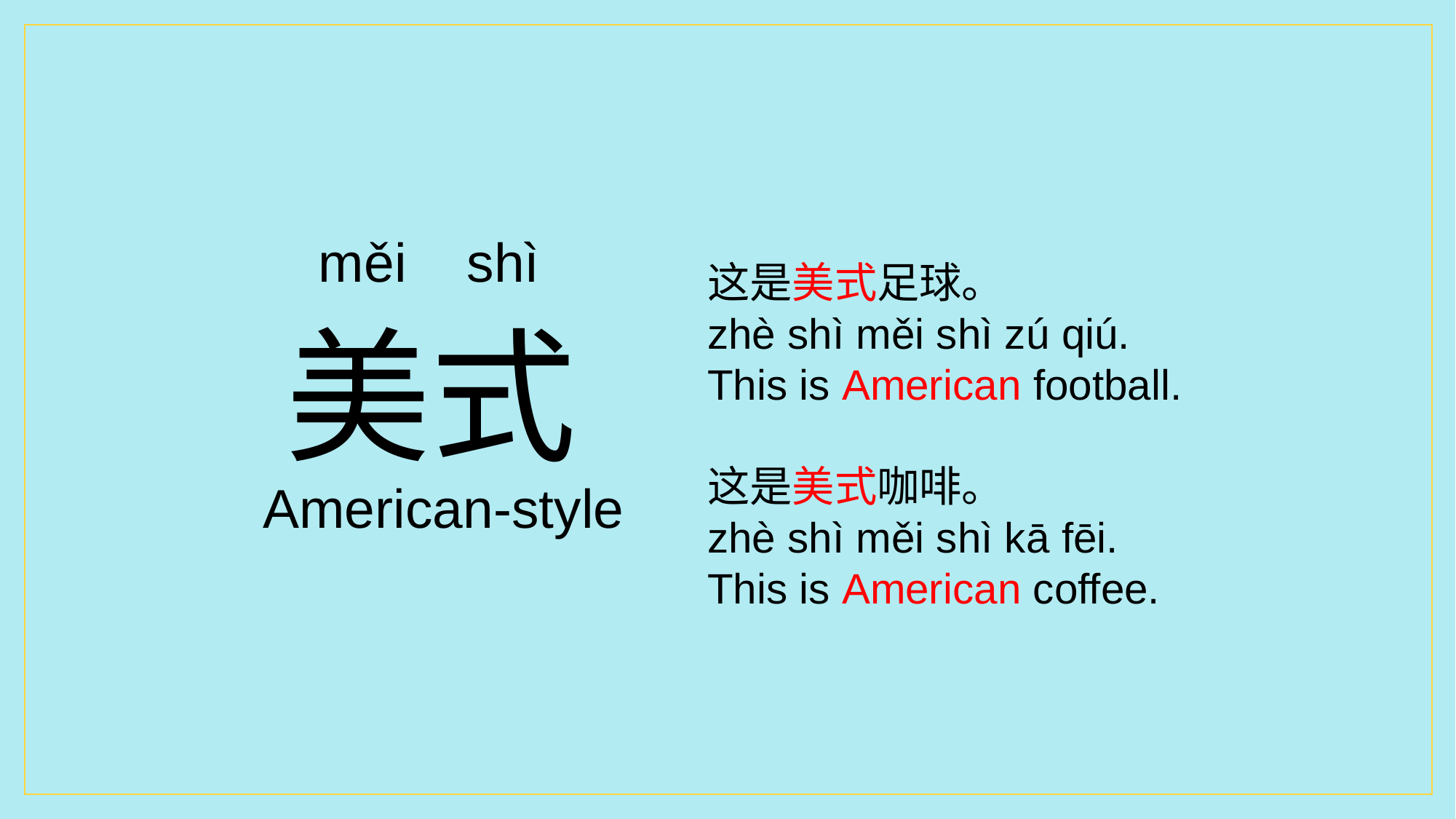

měi    shì
这是美式足球。
zhè shì měi shì zú qiú.
This is American football.

这是美式咖啡。
zhè shì měi shì kā fēi.
This is American coffee.
美式
  American-style